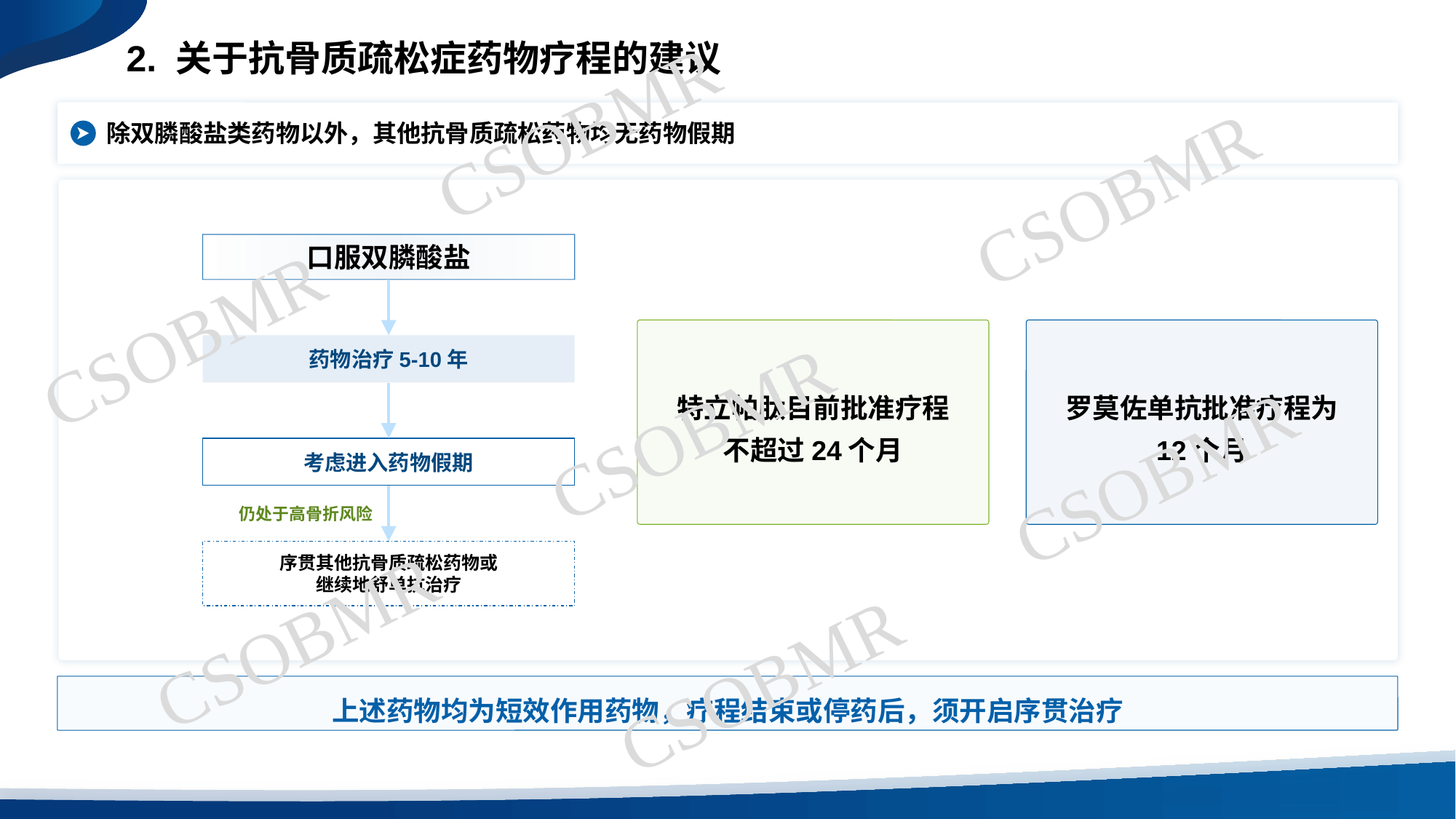

2
关于抗骨质疏松症药物疗程的建议

除双膦酸盐类药物以外，其他抗骨质疏松药物均无药物假期
2. 关于抗骨质疏松症药物疗程的建议
Q2
CSOBMR

除双膦酸盐类药物以外，其他抗骨质疏松药物均无药物假期

CSOBMR

口服双膦酸盐
药物治疗5-10年
考虑进入药物假期
仍处于高骨折风险
序贯其他抗骨质疏松药物或
继续地舒单抗治疗
CSOBMR

特立帕肽目前批准疗程
不超过24个月
罗莫佐单抗批准疗程为
12个月
CSOBMR
CSOBMR
CSOBMR
CSOBMR

上述药物均为短效作用药物，疗程结束或停药后，须开启序贯治疗